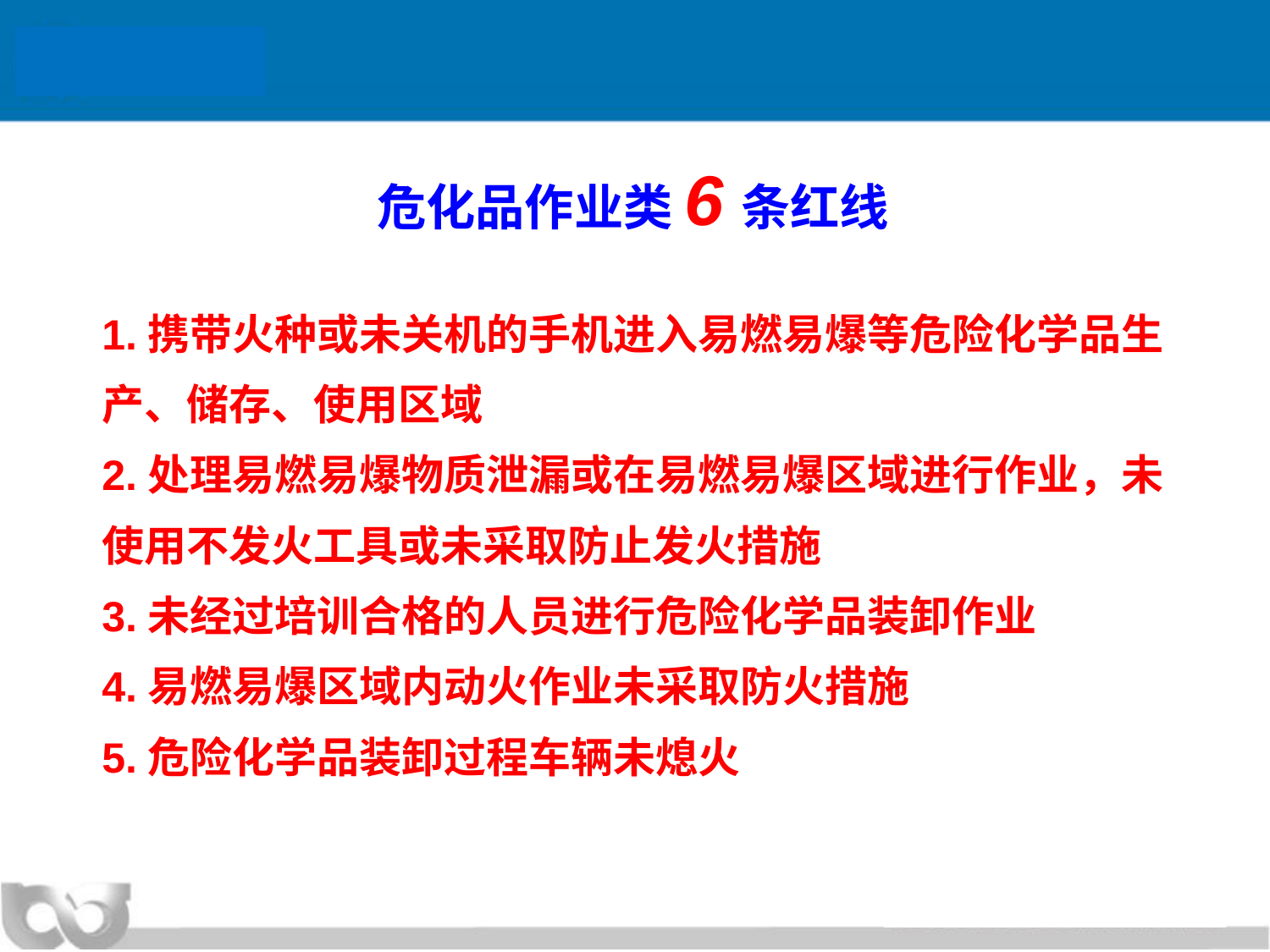

危化品作业类6条红线
# 1.携带火种或未关机的手机进入易燃易爆等危险化学品生产、储存、使用区域 2.处理易燃易爆物质泄漏或在易燃易爆区域进行作业，未使用不发火工具或未采取防止发火措施 3.未经过培训合格的人员进行危险化学品装卸作业 4.易燃易爆区域内动火作业未采取防火措施 5.危险化学品装卸过程车辆未熄火